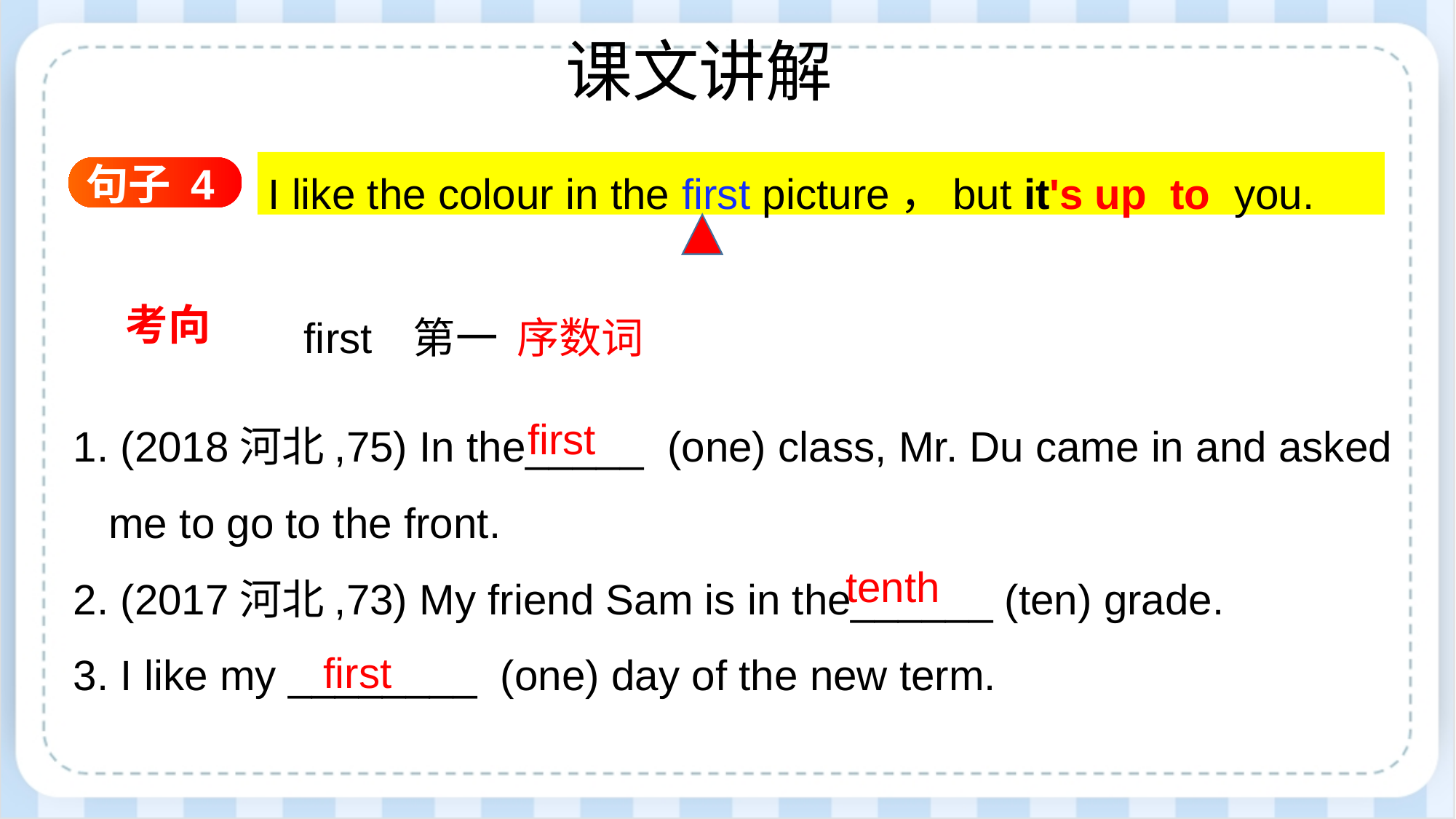

课文讲解
句子 4

I like the colour in the first picture，but it's up  to  you.

first	第一  序数词
考向
1. (2018河北,75) In the_____  (one) class, Mr. Du came in and asked
   me to go to the front.
2. (2017河北,73) My friend Sam is in the______ (ten) grade.
3. I like my ________  (one) day of the new term.
first
tenth
first